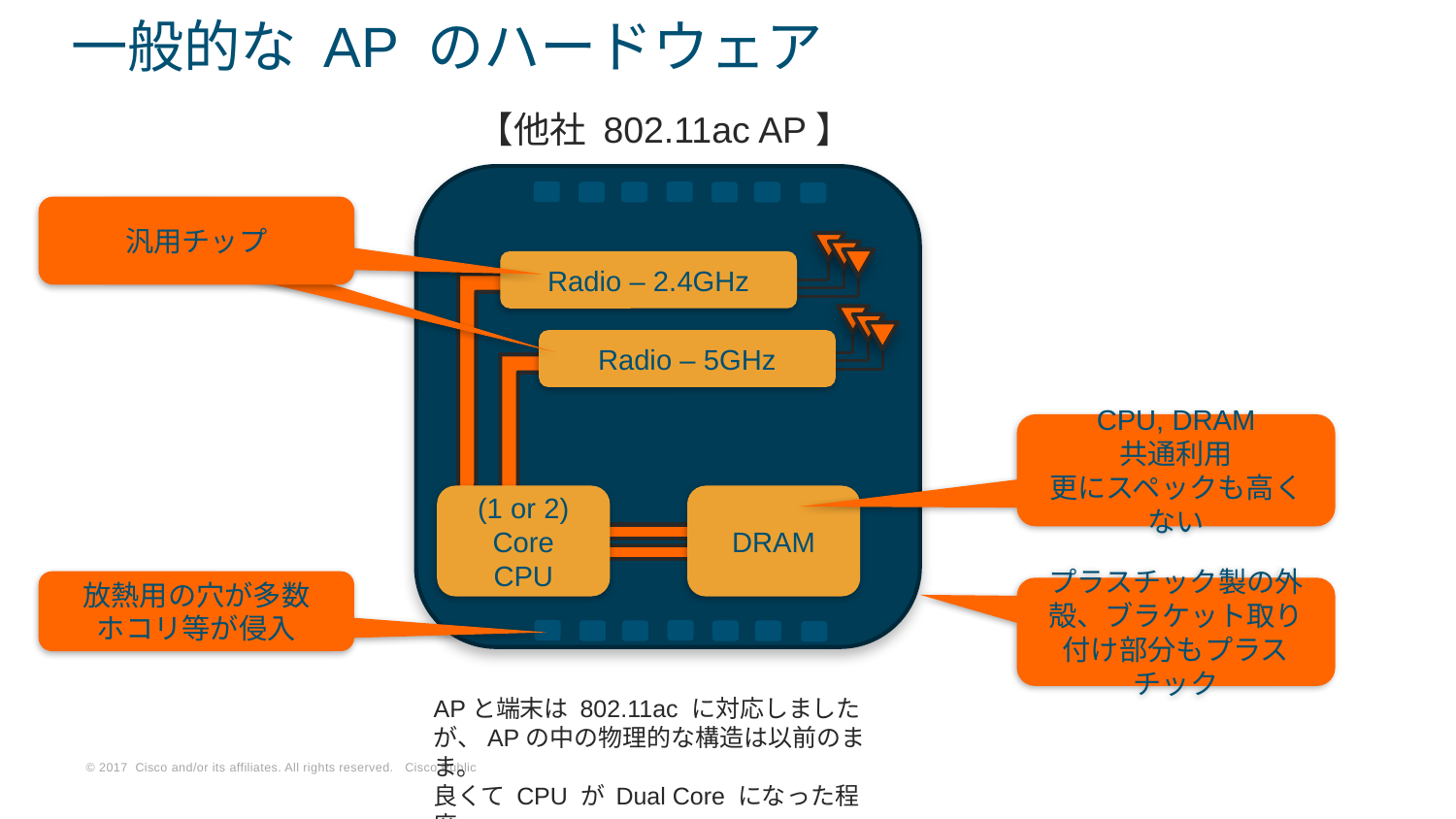

# 一般的な AP のハードウェア
【他社 802.11ac AP】

Radio – 2.4GHz

Radio – 5GHz

(1 or 2)
Core
CPU
DRAM

汎用チップ
汎用チップ
CPU, DRAM
共通利用
更にスペックも高くない
放熱用の穴が多数
ホコリ等が侵入
プラスチック製の外殻、ブラケット取り付け部分もプラスチック

APと端末は 802.11ac に対応しましたが、APの中の物理的な構造は以前のまま。
良くて CPU が Dual Core になった程度。